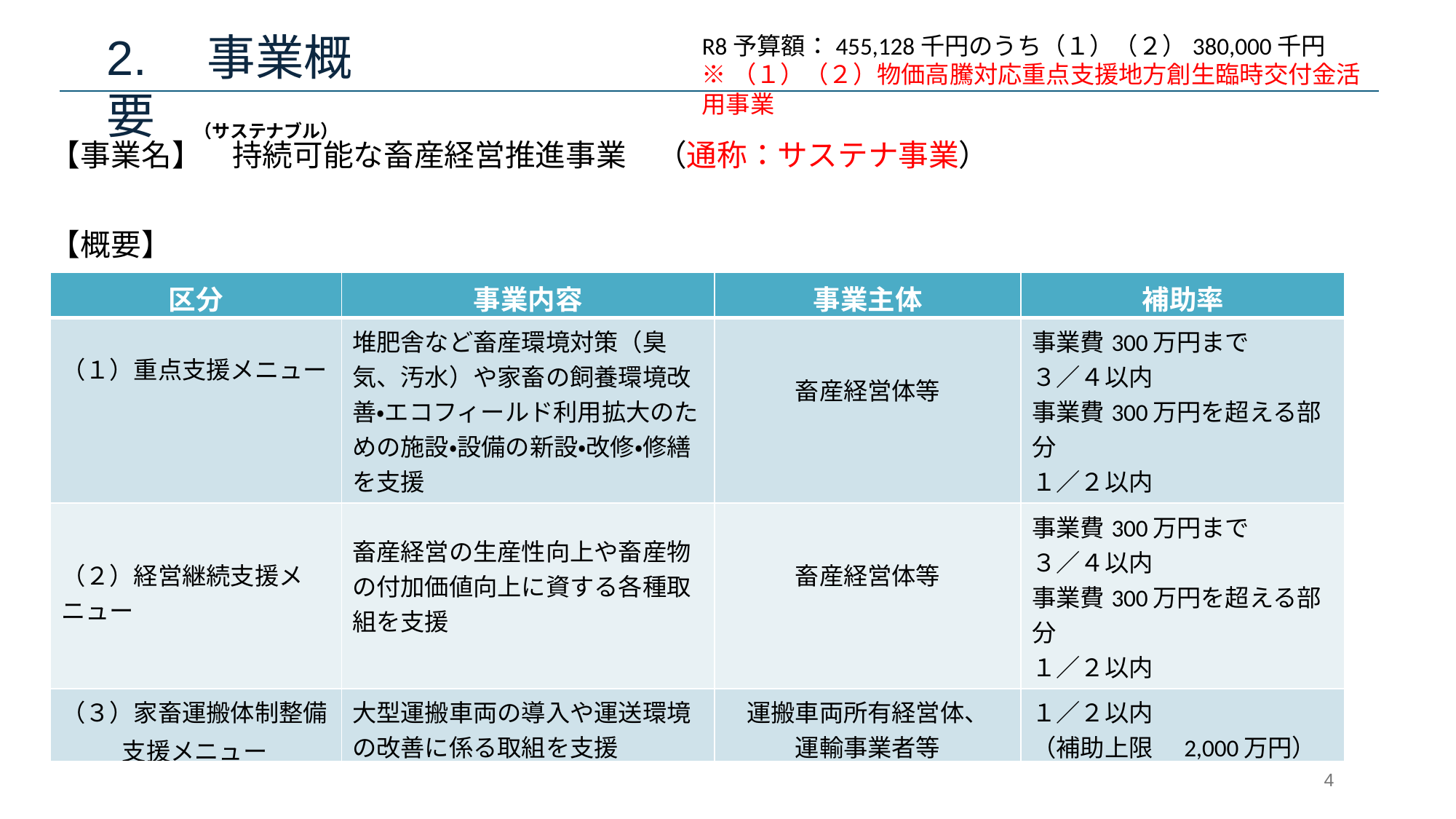

# 2.　事業概要
R8予算額：455,128千円のうち（１）（２）380,000千円
※（１）（２）物価高騰対応重点支援地方創生臨時交付金活用事業

（サステナブル）
【事業名】　持続可能な畜産経営推進事業　（通称：サステナ事業）

【概要】

| 区分 | 事業内容 | 事業主体 | 補助率 |
| --- | --- | --- | --- |
| （１）重点支援メニュー | 堆肥舎など畜産環境対策（臭気、汚水）や家畜の飼養環境改善・エコフィールド利用拡大のための施設・設備の新設・改修・修繕を支援 | 畜産経営体等 | 事業費300万円まで ３／４以内 事業費300万円を超える部分 １／２以内 （補助上限　1,500万円） |
| （２）経営継続支援メニュー | 畜産経営の生産性向上や畜産物の付加価値向上に資する各種取組を支援 | 畜産経営体等 | 事業費300万円まで ３／４以内 事業費300万円を超える部分 １／２以内 （補助上限　500万円） |
| （３）家畜運搬体制整備 　　 支援メニュー | 大型運搬車両の導入や運送環境の改善に係る取組を支援 | 運搬車両所有経営体、 運輸事業者等 | １／２以内 （補助上限　2,000万円） |
4